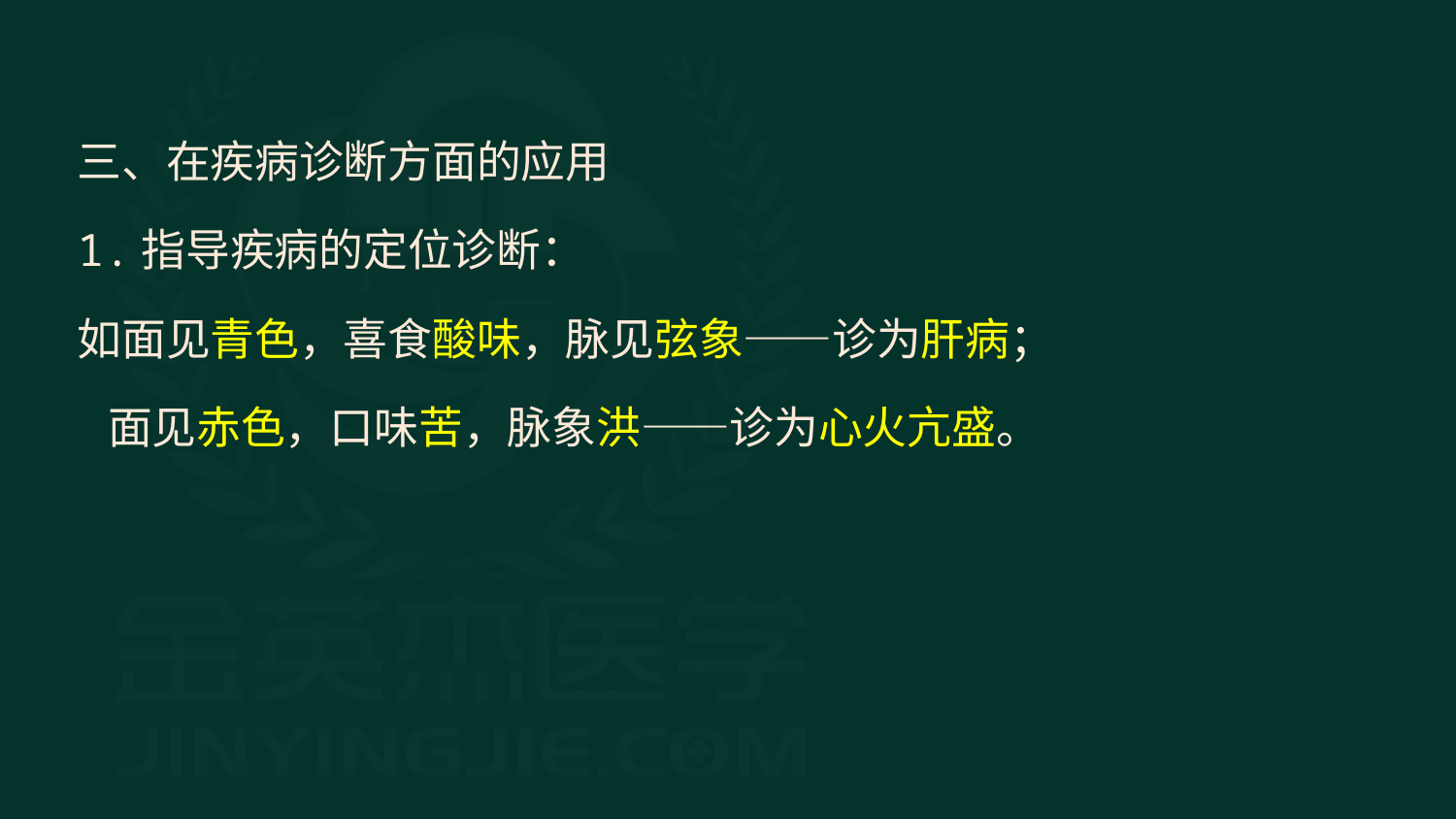

三、在疾病诊断方面的应用
1.指导疾病的定位诊断：
如面见青色，喜食酸味，脉见弦象——诊为肝病；
  面见赤色，口味苦，脉象洪——诊为心火亢盛。